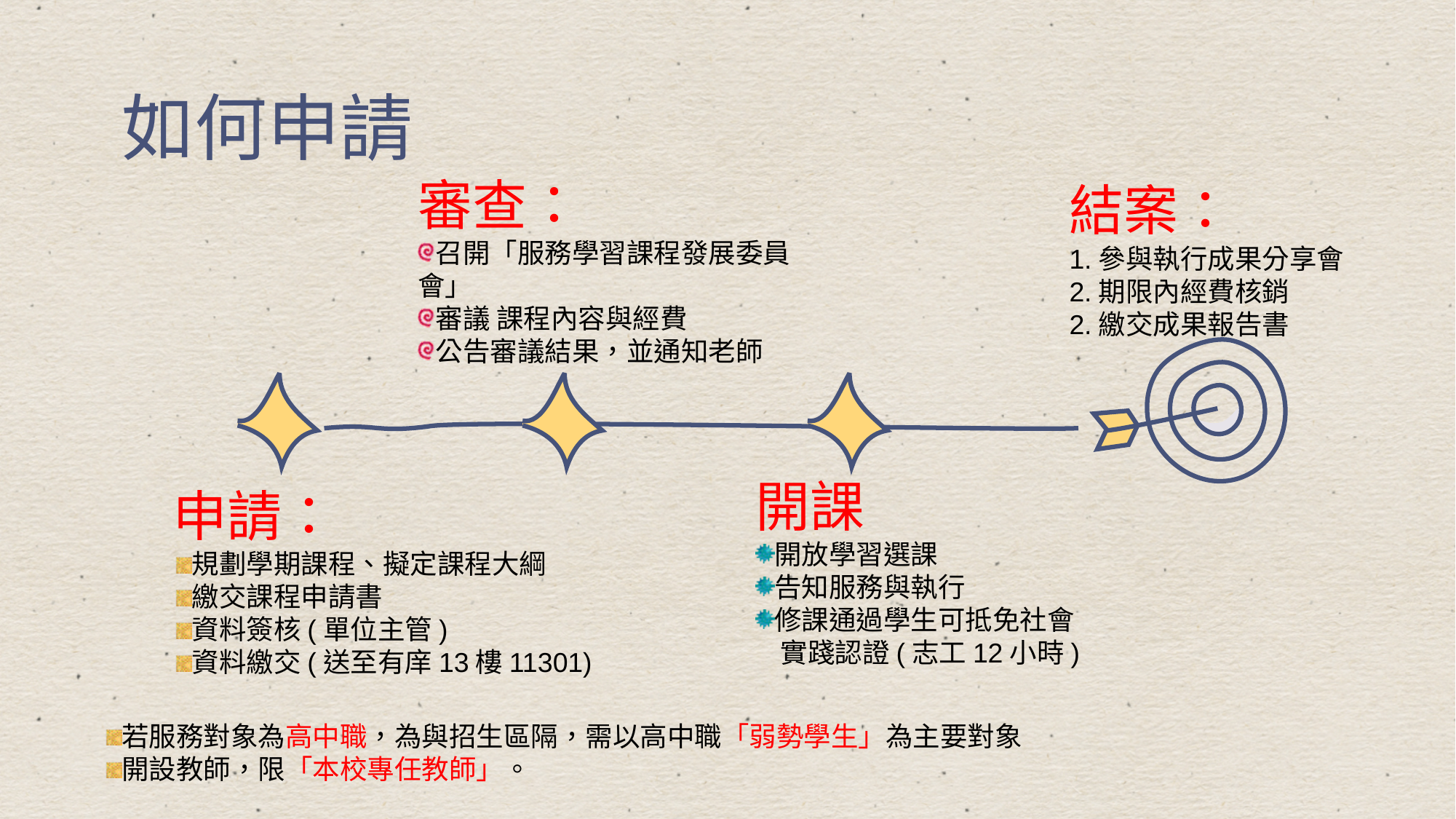

如何申請

審查：
召開「服務學習課程發展委員會」
審議 課程內容與經費
公告審議結果，並通知老師

結案：
1.參與執行成果分享會
2.期限內經費核銷
2.繳交成果報告書

開課
開放學習選課
告知服務與執行
修課通過學生可抵免社會
   實踐認證(志工12小時)
申請：
規劃學期課程、擬定課程大綱
繳交課程申請書
資料簽核(單位主管)
資料繳交(送至有庠13樓11301)

若服務對象為高中職，為與招生區隔，需以高中職「弱勢學生」為主要對象
開設教師，限「本校專任教師」。